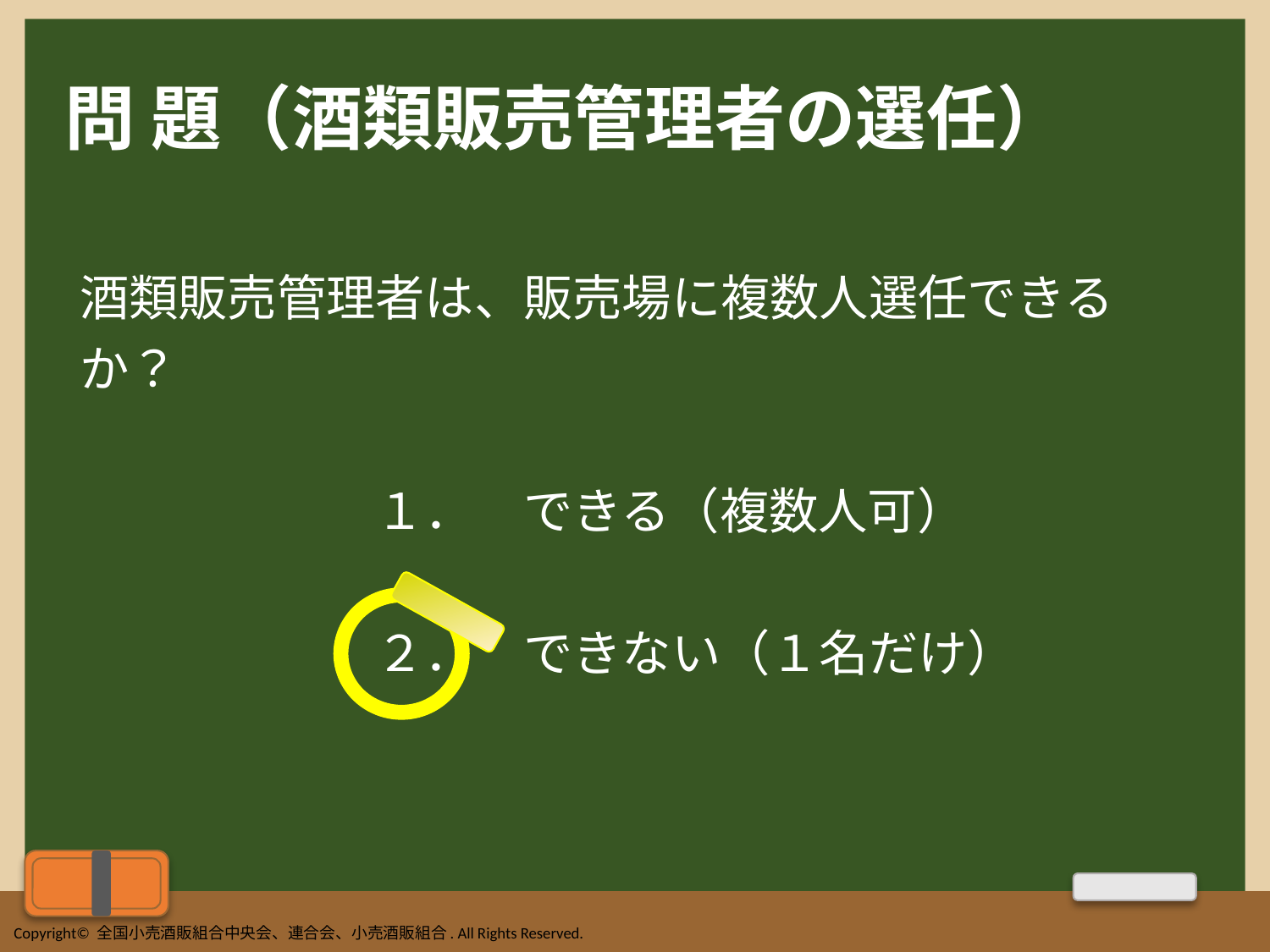

# 問 題（酒類販売管理者の選任）
酒類販売管理者は、販売場に複数人選任できる
か？

　　　　　　１．　できる（複数人可）

　　　　　　２．　できない（１名だけ）

Copyright© 全国小売酒販組合中央会、連合会、小売酒販組合. All Rights Reserved.